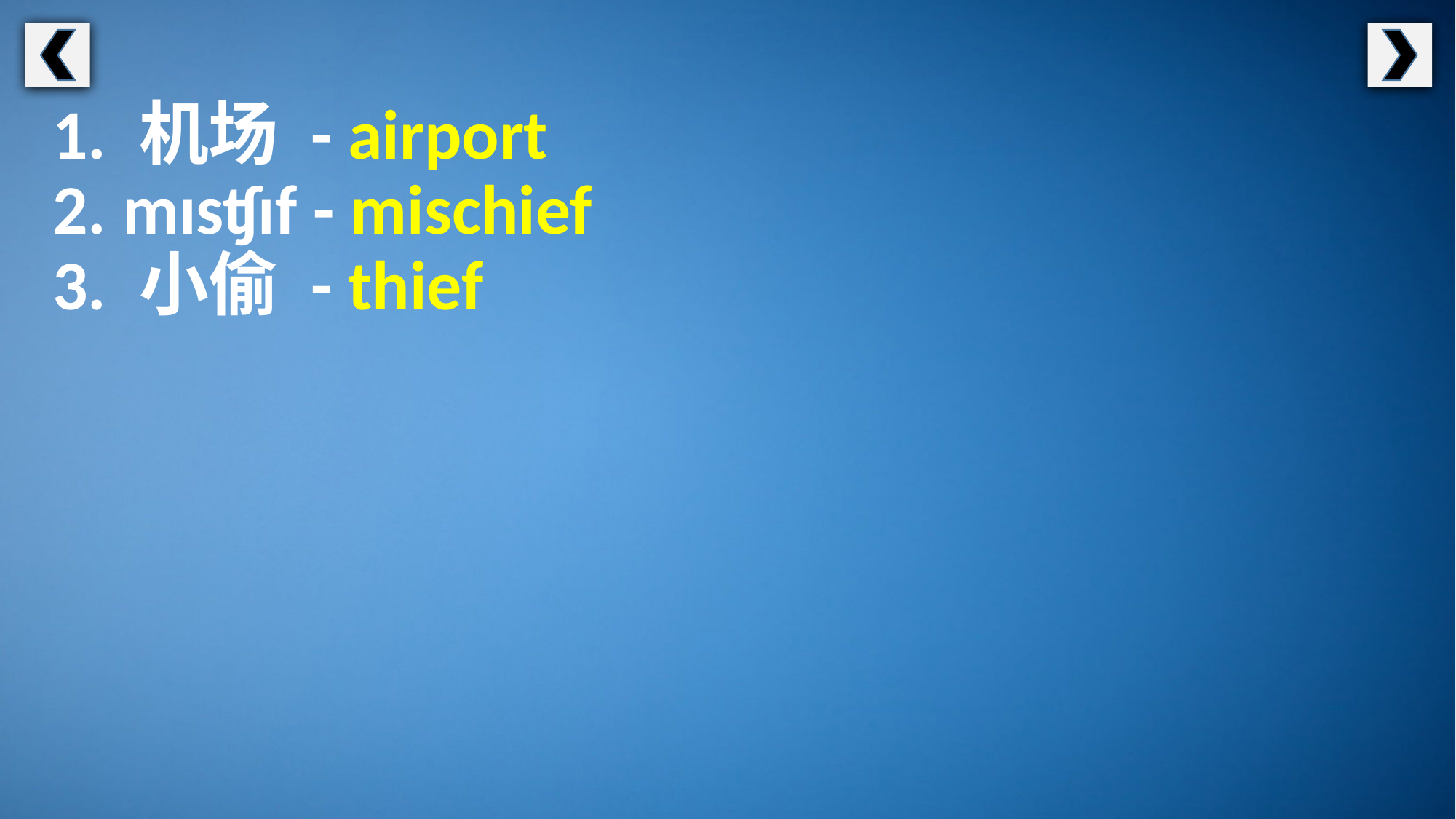

1. 机场 - airport
2. mɪsʧɪf - mischief
3. 小偷 - thief